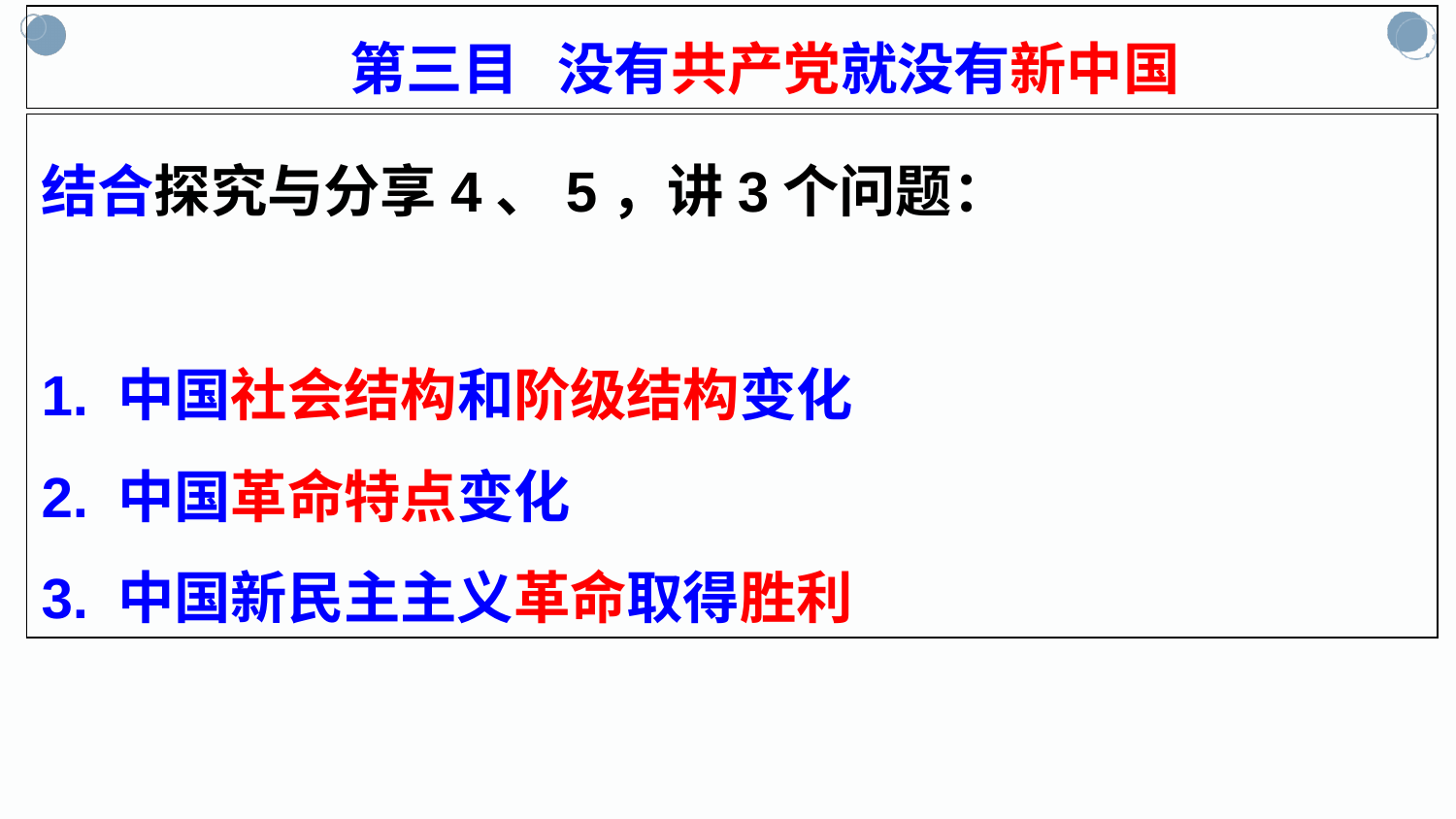

第三目   没有共产党就没有新中国
结合探究与分享4、5，讲3个问题：

1. 中国社会结构和阶级结构变化
2. 中国革命特点变化
3. 中国新民主主义革命取得胜利